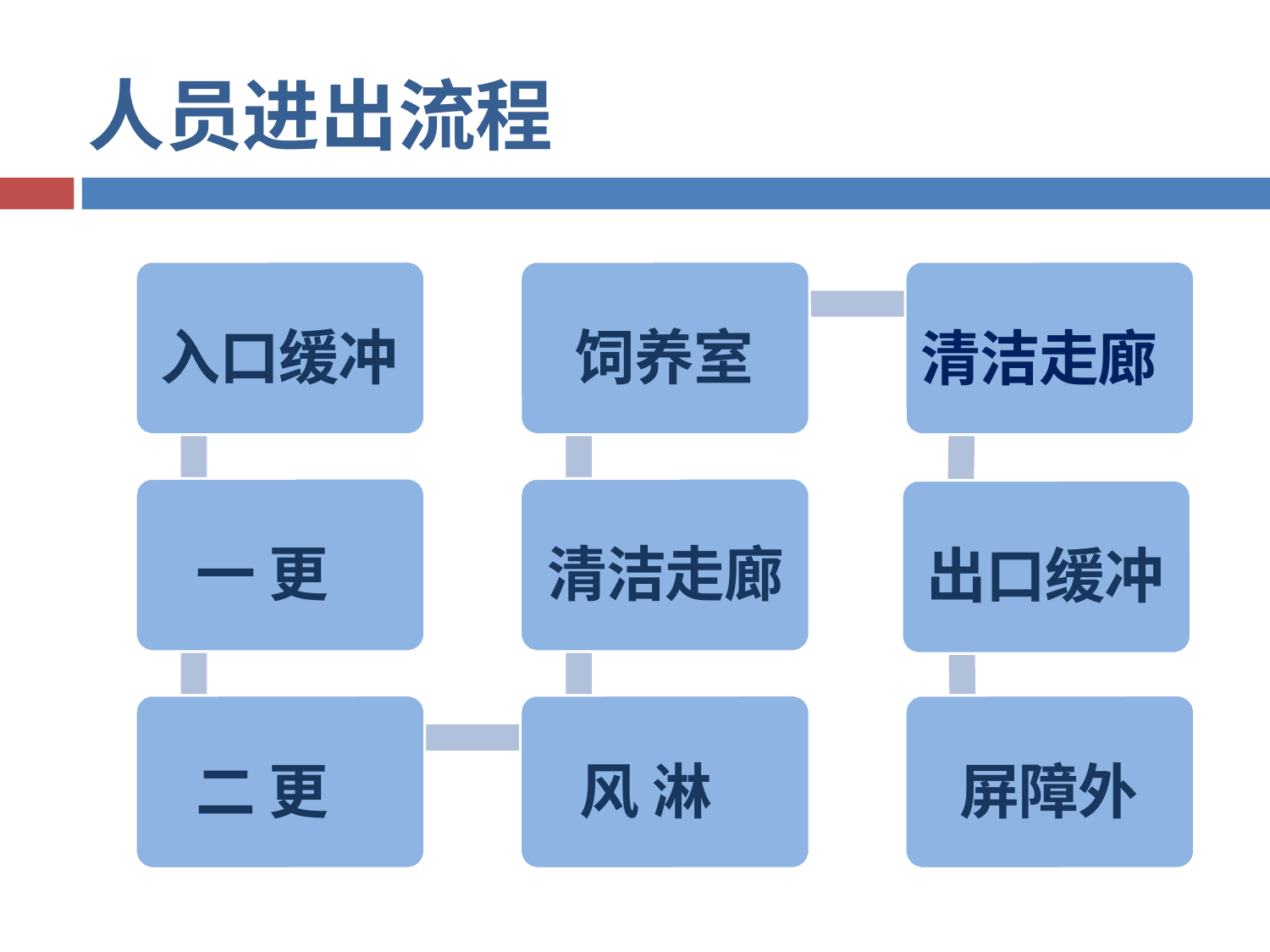

# 人员进出流程

入口缓冲
饲养室
清洁走廊

一 更
清洁走廊
出口缓冲

二 更
风 淋
屏障外